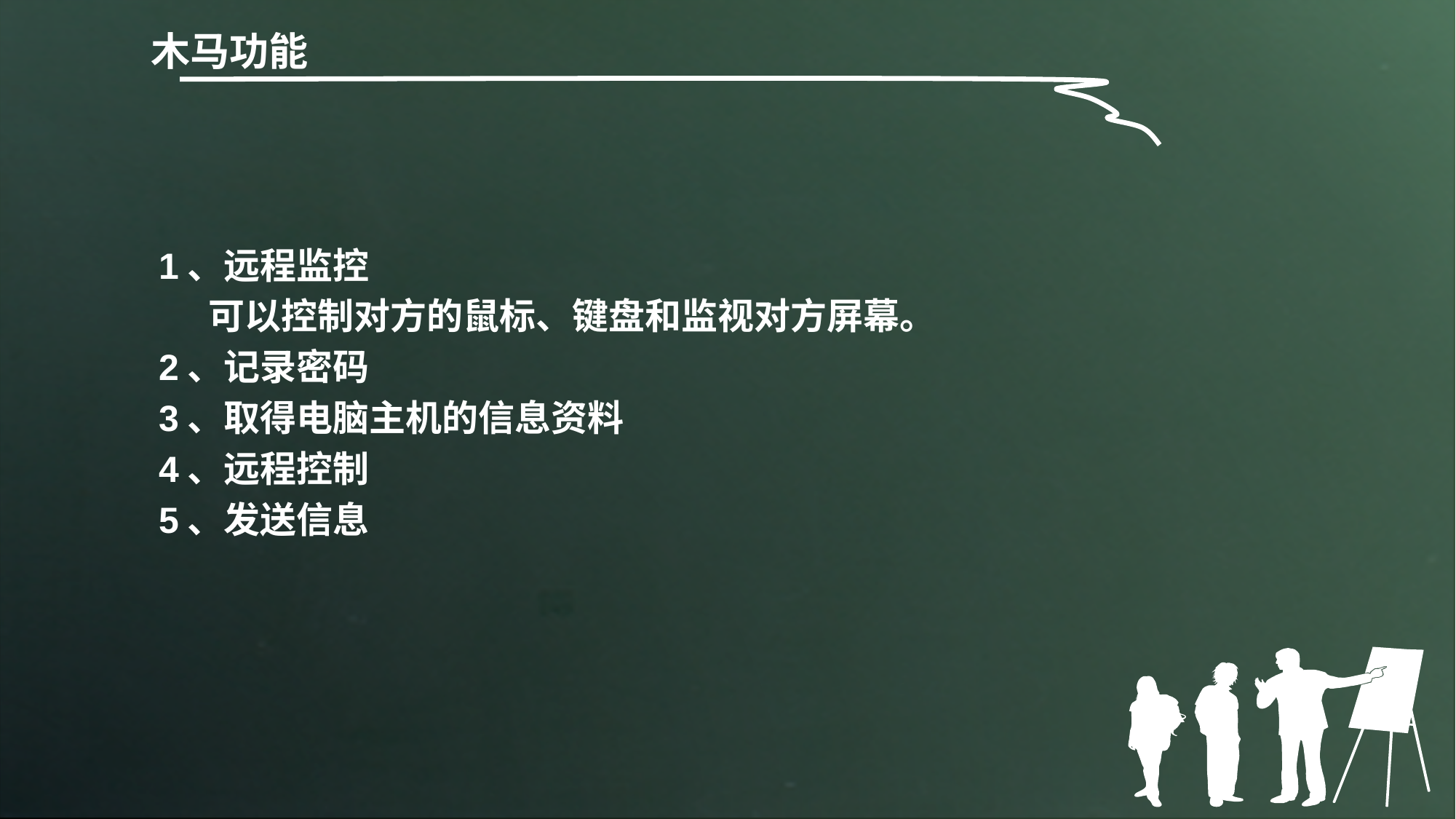

# 木马功能

1、远程监控
     可以控制对方的鼠标、键盘和监视对方屏幕。
2、记录密码
3、取得电脑主机的信息资料
4、远程控制
5、发送信息